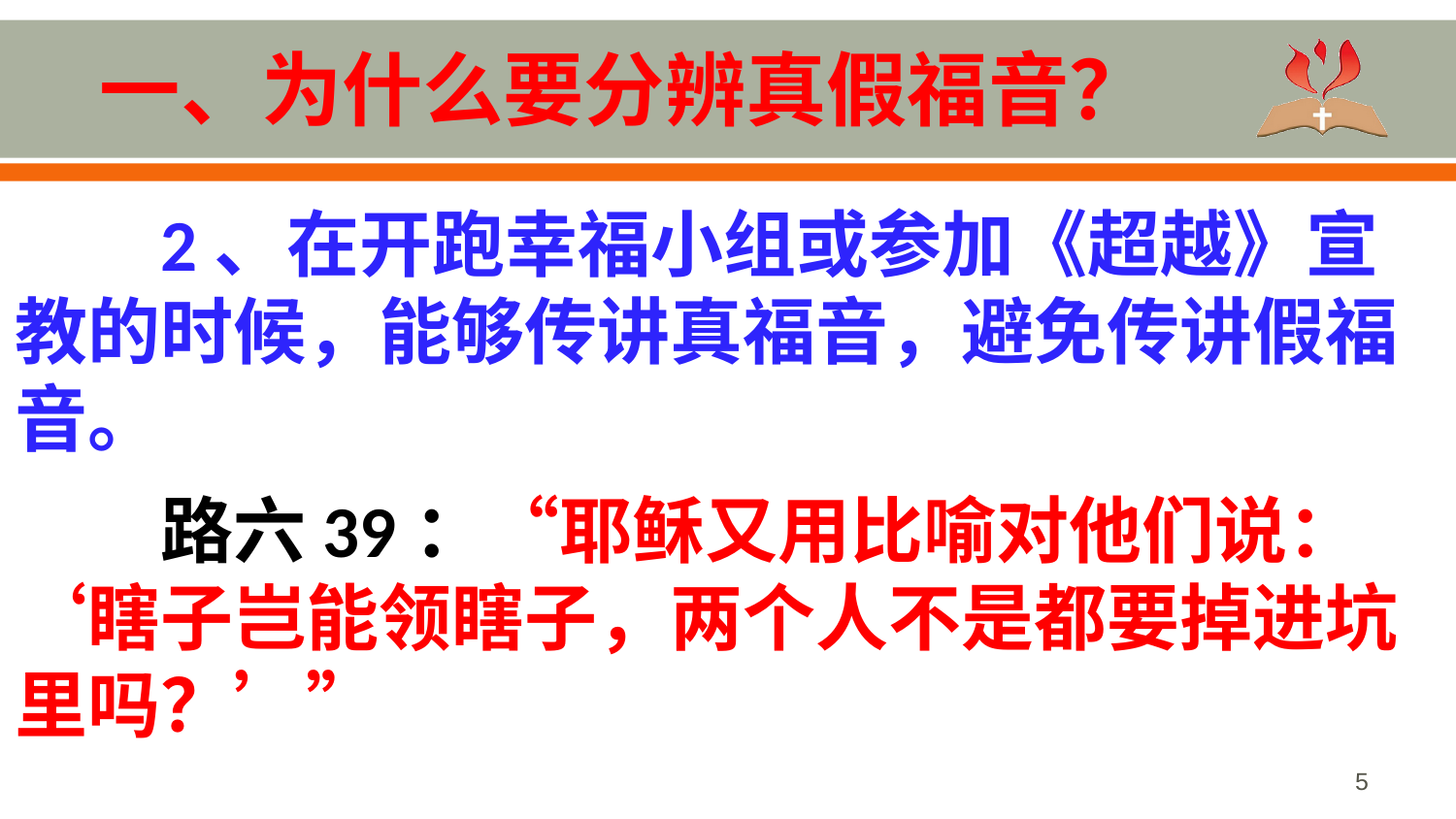

# 一、为什么要分辨真假福音？
	2、在开跑幸福小组或参加《超越》宣教的时候，能够传讲真福音，避免传讲假福音。
路六39：“耶稣又用比喻对他们说：‘瞎子岂能领瞎子，两个人不是都要掉进坑里吗？’”
5